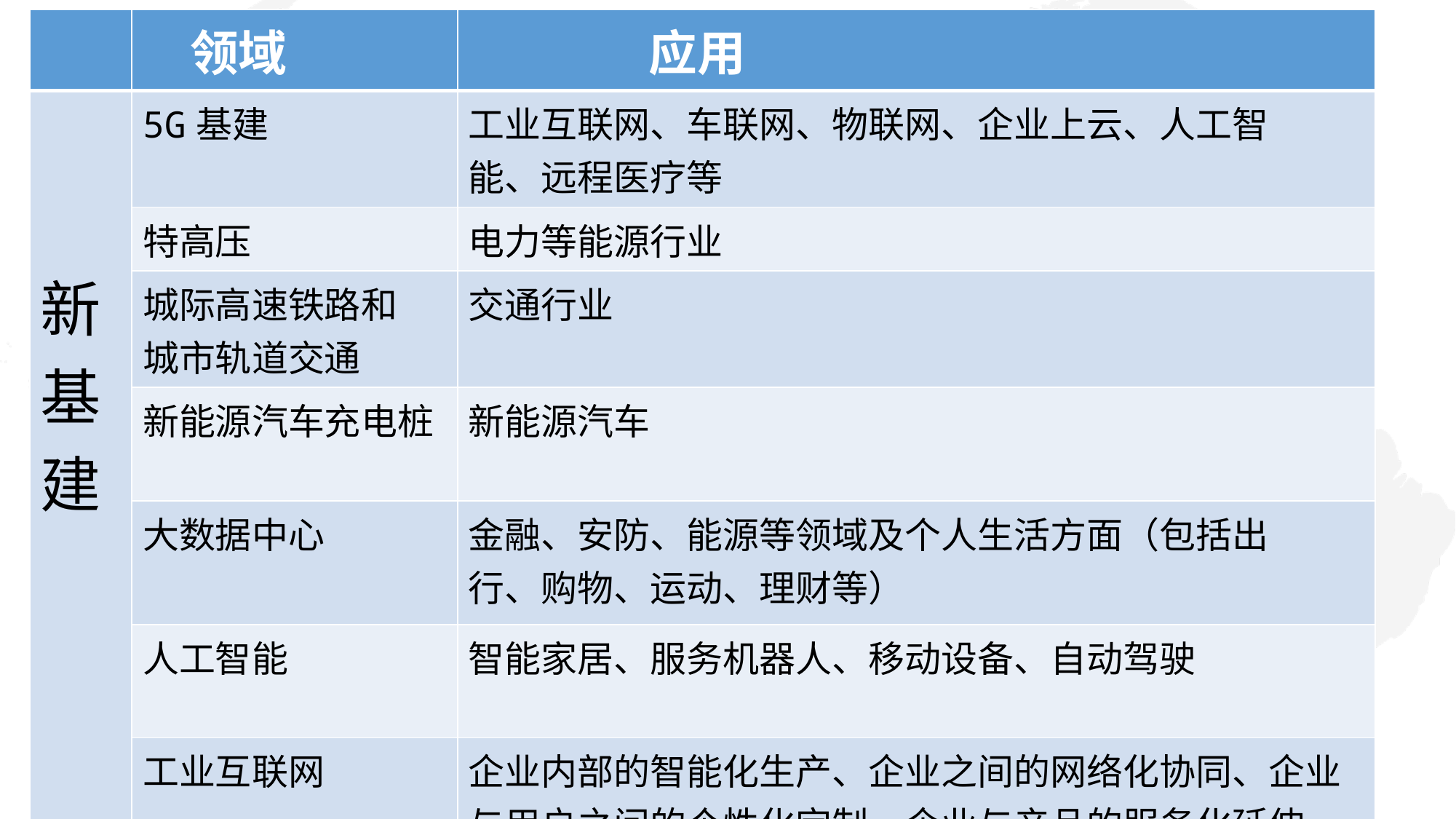

|  | 领域 | 应用 |
| --- | --- | --- |
| 新 基 建 | 5G基建 | 工业互联网、车联网、物联网、企业上云、人工智 能、远程医疗等 |
|  | 特高压 | 电力等能源行业 |
|  | 城际高速铁路和 城市轨道交通 | 交通行业 |
|  | 新能源汽车充电桩 | 新能源汽车 |
|  | 大数据中心 | 金融、安防、能源等领域及个人生活方面（包括出 行、购物、运动、理财等） |
|  | 人工智能 | 智能家居、服务机器人、移动设备、自动驾驶 |
|  | 工业互联网 | 企业内部的智能化生产、企业之间的网络化协同、企业与用户之间的个性化定制、企业与产品的服务化延伸 |